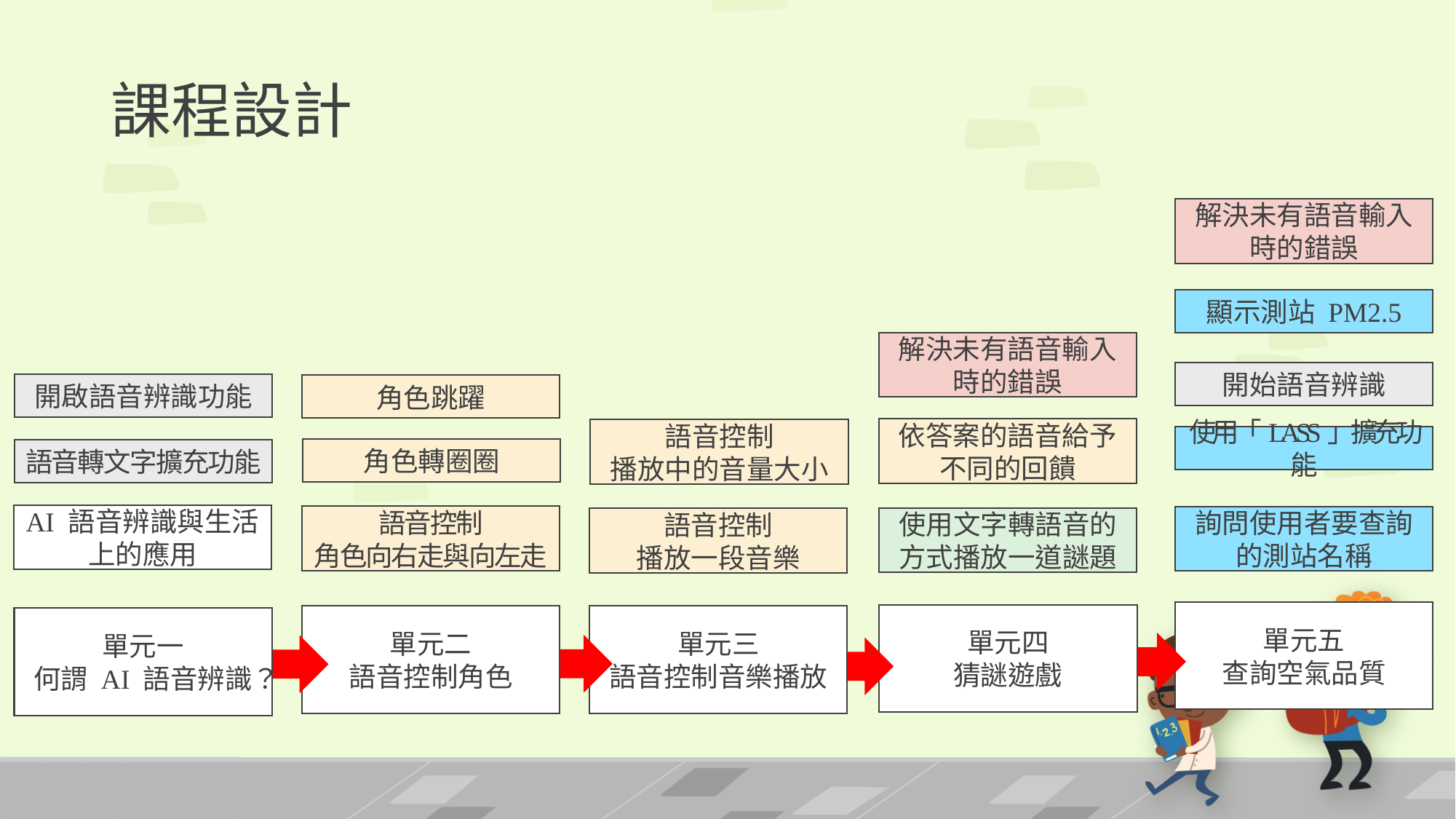

# 課程設計
解決未有語音輸入時的錯誤
顯示測站 PM2.5
解決未有語音輸入時的錯誤
開始語音辨識
開啟語音辨識功能
角色跳躍
依答案的語音給予不同的回饋
語音控制
播放中的音量大小
使用「LASS」擴充功能
角色轉圈圈
語音轉文字擴充功能
AI 語音辨識與生活上的應用
語音控制
角色向右走與向左走
詢問使用者要查詢的測站名稱
使用文字轉語音的方式播放一道謎題
語音控制
播放一段音樂
單元五
查詢空氣品質
單元四
猜謎遊戲
單元二
語音控制角色
單元三
語音控制音樂播放
單元一
何謂 AI 語音辨識？